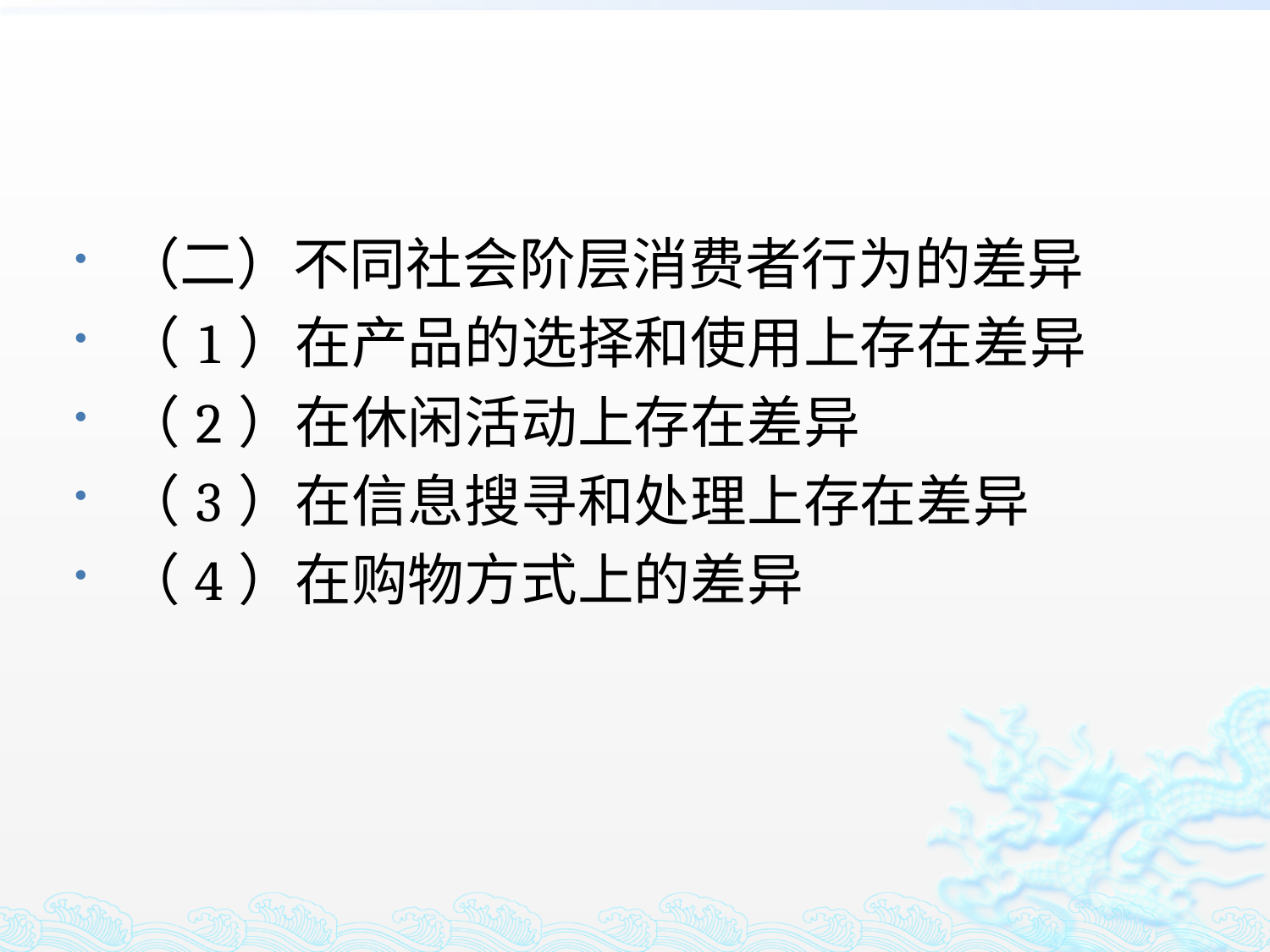

#
（二）不同社会阶层消费者行为的差异
（1）在产品的选择和使用上存在差异
（2）在休闲活动上存在差异
（3）在信息搜寻和处理上存在差异
（4）在购物方式上的差异